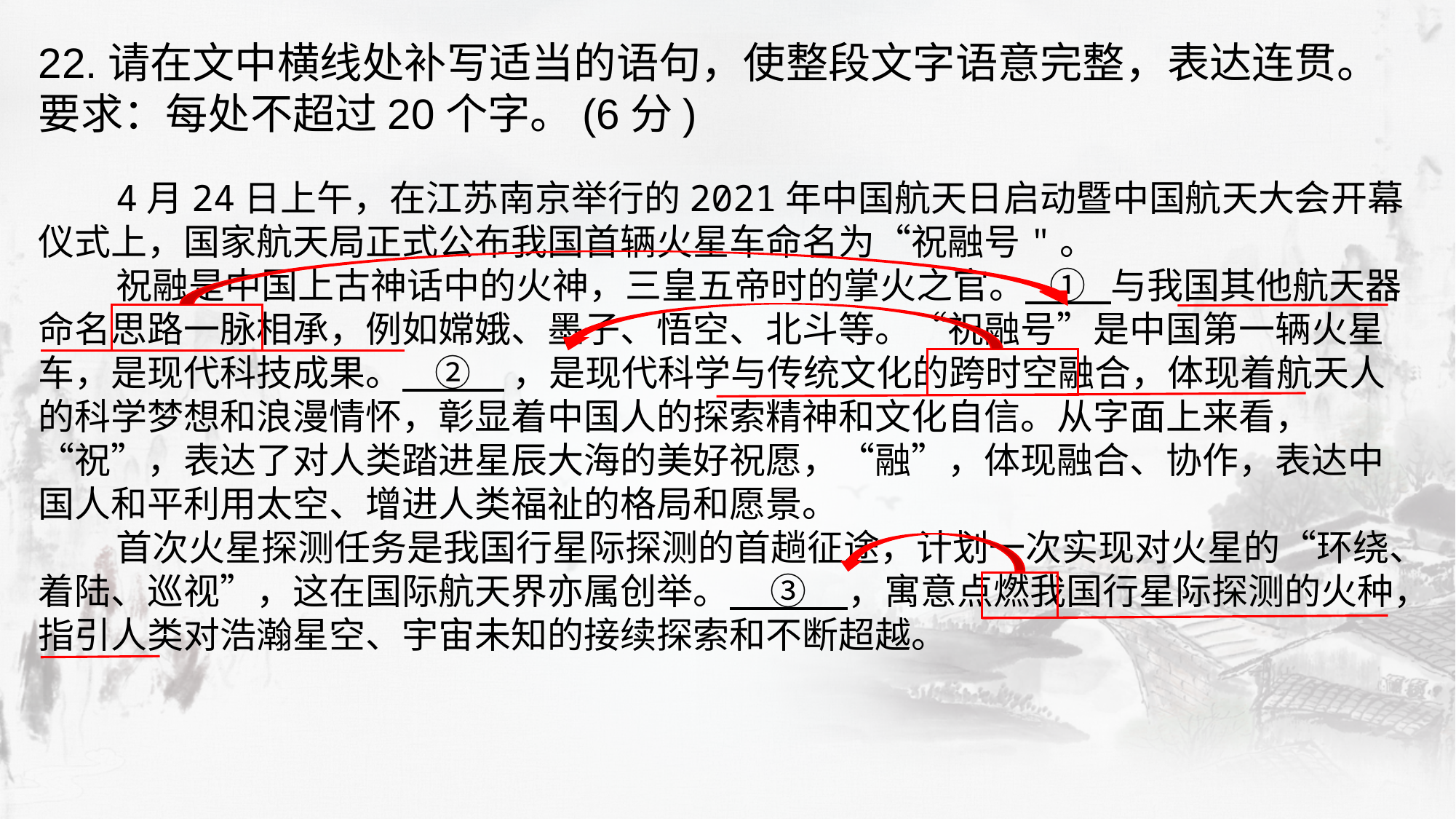

22.请在文中横线处补写适当的语句，使整段文字语意完整，表达连贯。要求：每处不超过20个字。(6分)
4月24日上午，在江苏南京举行的2021年中国航天日启动暨中国航天大会开幕仪式上，国家航天局正式公布我国首辆火星车命名为“祝融号"。
祝融是中国上古神话中的火神，三皇五帝时的掌火之官。   ①   与我国其他航天器命名思路一脉相承，例如嫦娥、墨子、悟空、北斗等。“祝融号”是中国第一辆火星车，是现代科技成果。    ②     ，是现代科学与传统文化的跨时空融合，体现着航天人的科学梦想和浪漫情怀，彰显着中国人的探索精神和文化自信。从字面上来看，“祝”，表达了对人类踏进星辰大海的美好祝愿，“融”，体现融合、协作，表达中国人和平利用太空、增进人类福祉的格局和愿景。
首次火星探测任务是我国行星际探测的首趟征途，计划一次实现对火星的“环绕、着陆、巡视”，这在国际航天界亦属创举。     ③     ，寓意点燃我国行星际探测的火种，指引人类对浩瀚星空、宇宙未知的接续探索和不断超越。